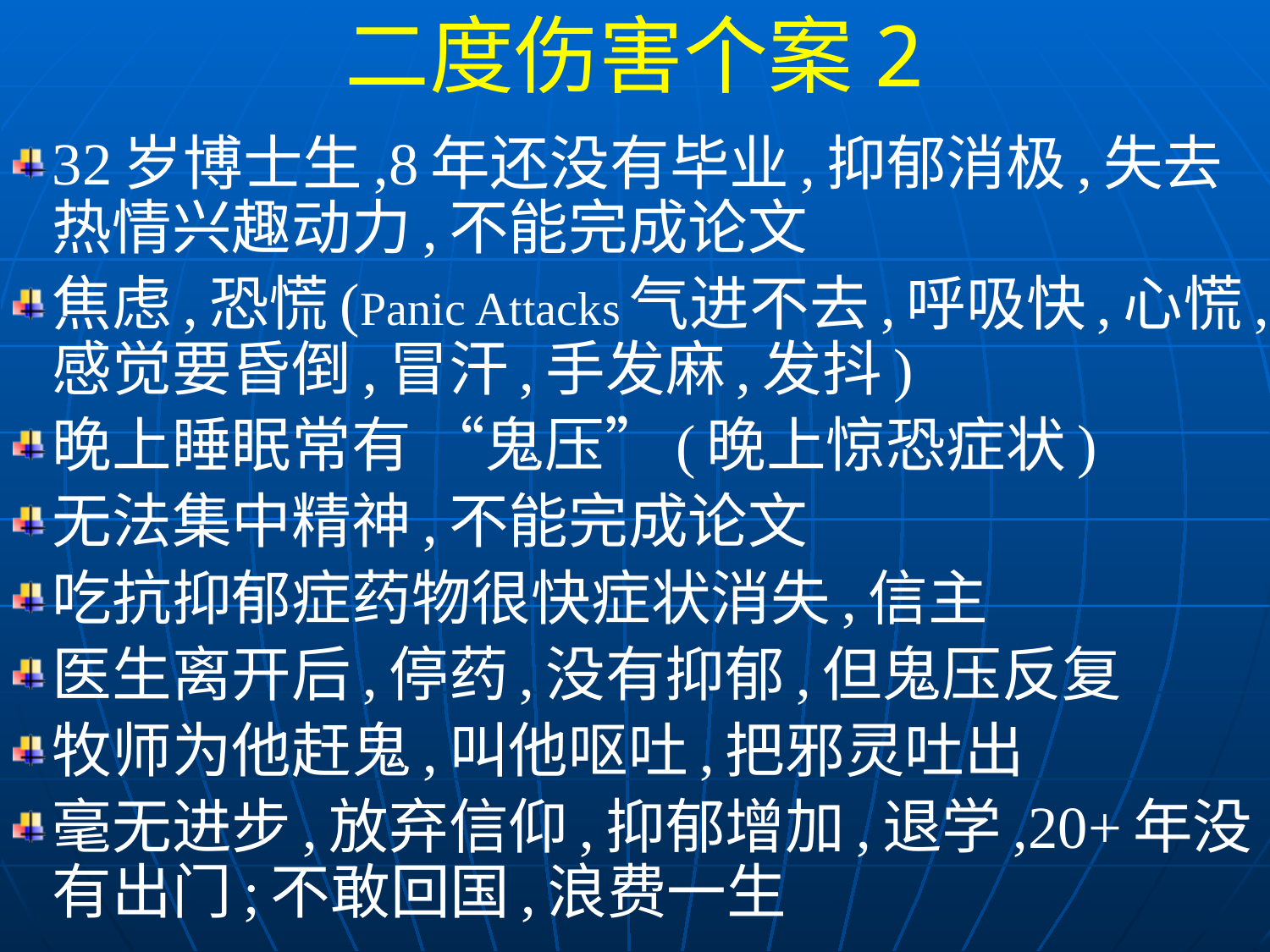

二度伤害个案2
32岁博士生,8年还没有毕业,抑郁消极,失去热情兴趣动力,不能完成论文
焦虑,恐慌(Panic Attacks气进不去,呼吸快,心慌,感觉要昏倒,冒汗,手发麻,发抖)
晚上睡眠常有 “鬼压”(晚上惊恐症状)
无法集中精神,不能完成论文
吃抗抑郁症药物很快症状消失,信主
医生离开后,停药,没有抑郁,但鬼压反复
牧师为他赶鬼,叫他呕吐,把邪灵吐出
毫无进步,放弃信仰,抑郁增加,退学,20+年没有出门;不敢回国,浪费一生